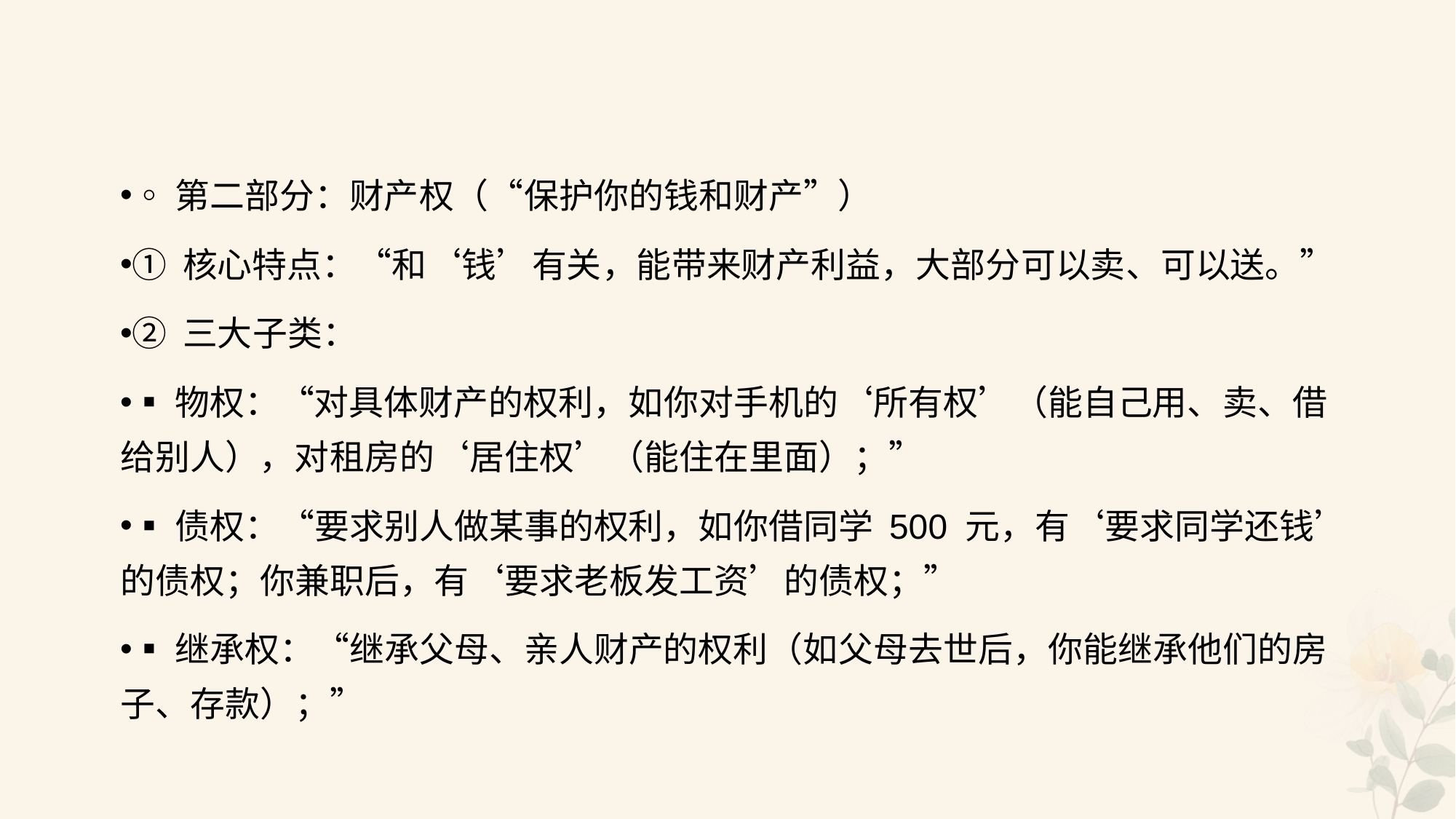

#
◦第二部分：财产权（“保护你的钱和财产”）
① 核心特点：“和‘钱’有关，能带来财产利益，大部分可以卖、可以送。”
② 三大子类：
▪物权：“对具体财产的权利，如你对手机的‘所有权’（能自己用、卖、借给别人），对租房的‘居住权’（能住在里面）；”
▪债权：“要求别人做某事的权利，如你借同学 500 元，有‘要求同学还钱’的债权；你兼职后，有‘要求老板发工资’的债权；”
▪继承权：“继承父母、亲人财产的权利（如父母去世后，你能继承他们的房子、存款）；”